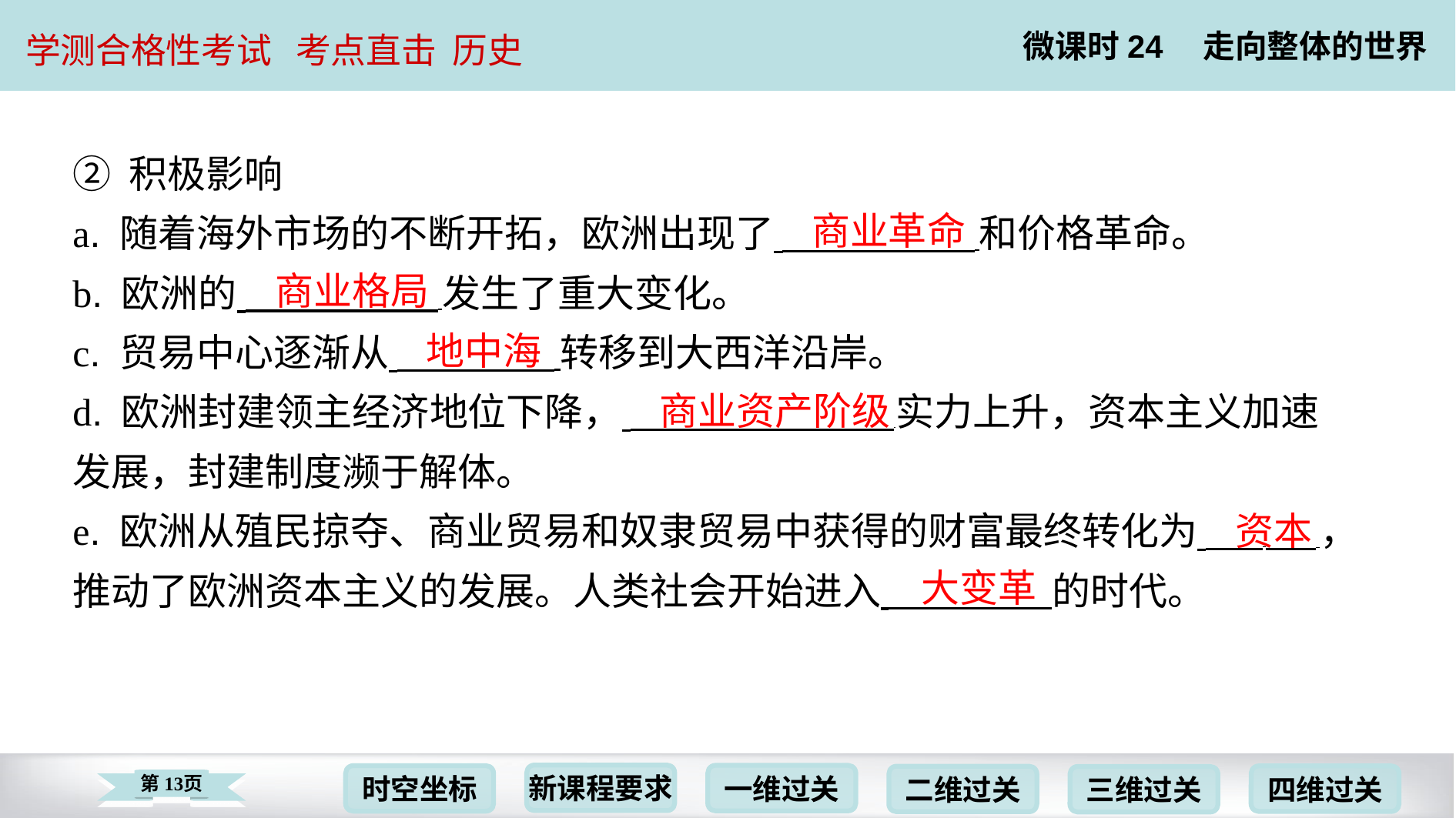

② 积极影响
a. 随着海外市场的不断开拓，欧洲出现了                             和价格革命。
b. 欧洲的                             发生了重大变化。
c. 贸易中心逐渐从                        转移到大西洋沿岸。
d. 欧洲封建领主经济地位下降，                                       实力上升，资本主义加速
发展，封建制度濒于解体。
e. 欧洲从殖民掠夺、商业贸易和奴隶贸易中获得的财富最终转化为          ⁠        ，
推动了欧洲资本主义的发展。人类社会开始进入                        的时代。
商业革命
商业格局
地中海
商业资产阶级
资本
大变革